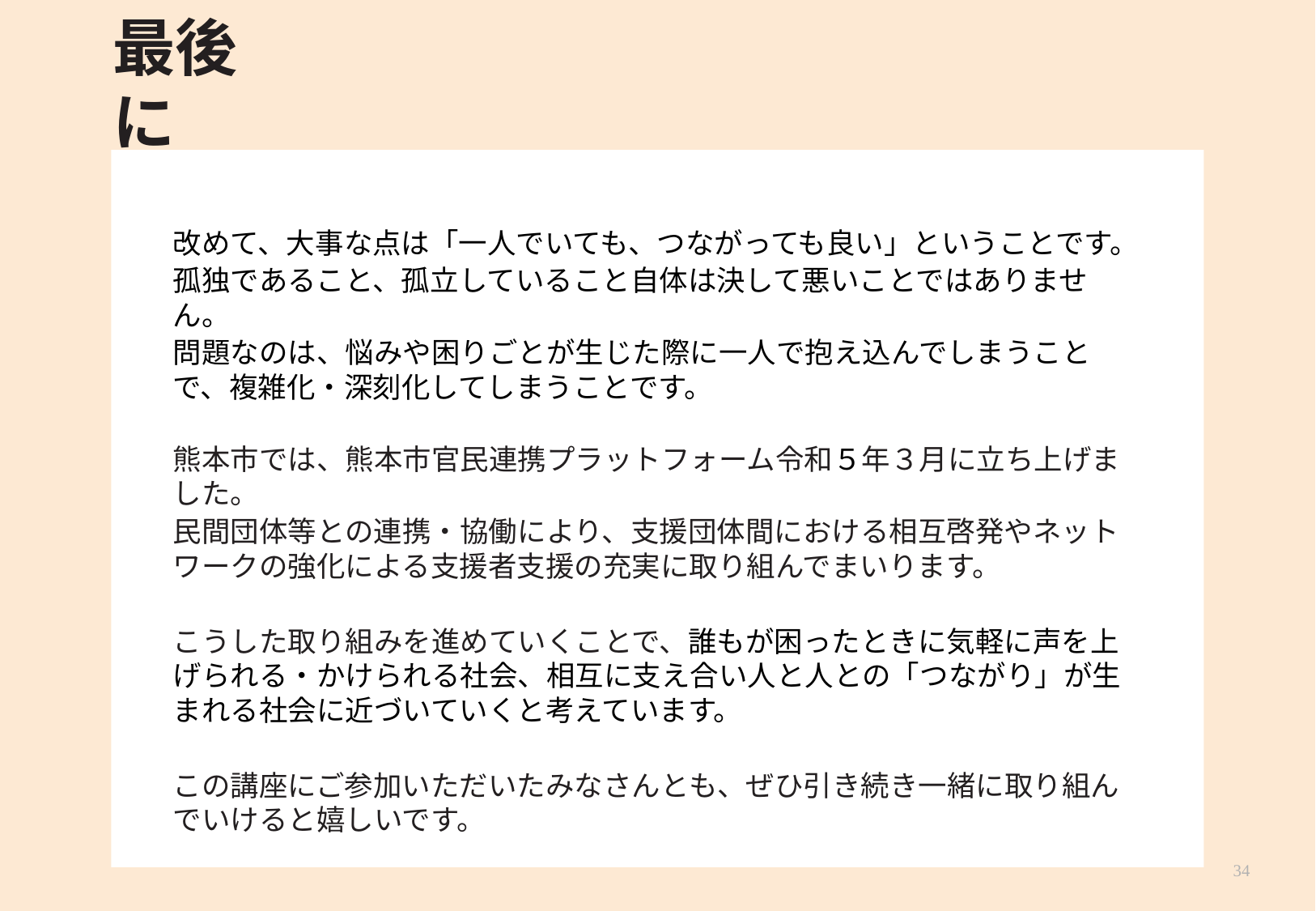

# 最後に

改めて、大事な点は「一人でいても、つながっても良い」ということです。
孤独であること、孤立していること自体は決して悪いことではありません。
問題なのは、悩みや困りごとが生じた際に一人で抱え込んでしまうことで、複雑化・深刻化してしまうことです。

熊本市では、熊本市官民連携プラットフォーム令和５年３月に立ち上げました。
民間団体等との連携・協働により、支援団体間における相互啓発やネットワークの強化による支援者支援の充実に取り組んでまいります。

こうした取り組みを進めていくことで、誰もが困ったときに気軽に声を上げられる・かけられる社会、相互に支え合い人と人との「つながり」が生まれる社会に近づいていくと考えています。

この講座にご参加いただいたみなさんとも、ぜひ引き続き一緒に取り組んでいけると嬉しいです。
34